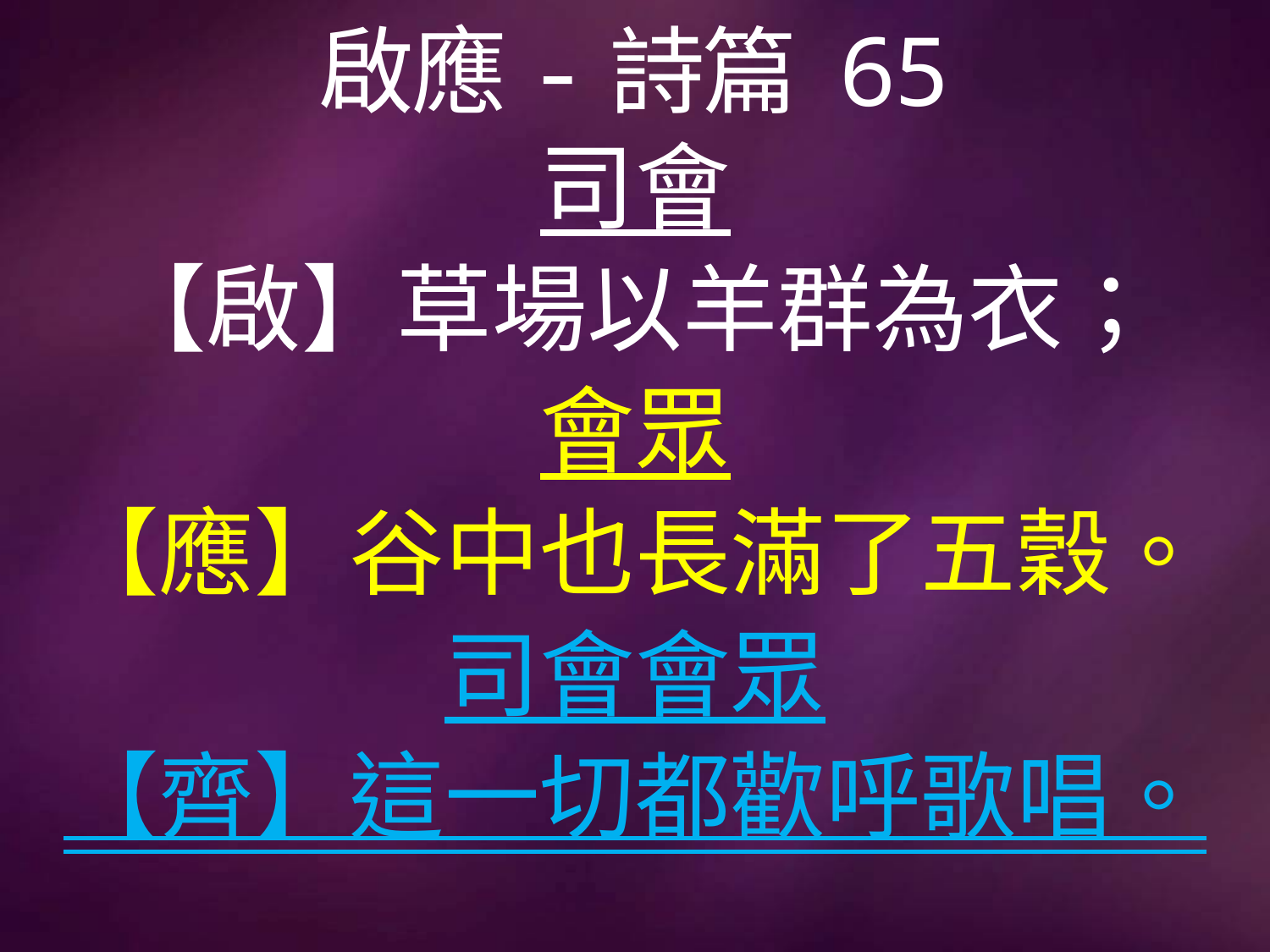

# 啟應-詩篇 65
司會
【啟】草場以羊群為衣；
會眾
【應】谷中也長滿了五穀。
司會會眾
【齊】這一切都歡呼歌唱。